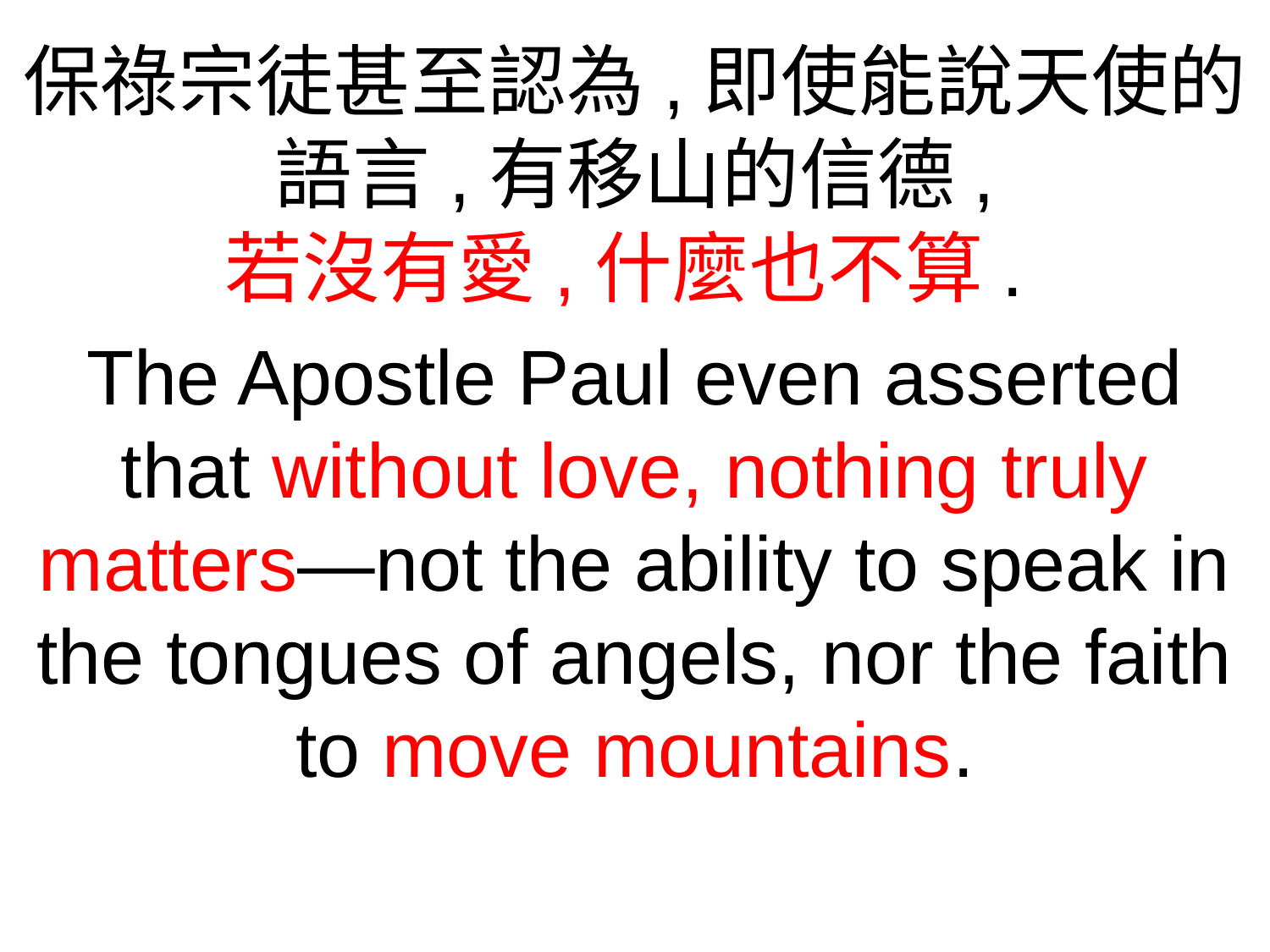

保祿宗徒甚至認為,即使能說天使的語言,有移山的信德,
若沒有愛,什麼也不算.
The Apostle Paul even asserted that without love, nothing truly matters—not the ability to speak in the tongues of angels, nor the faith to move mountains.